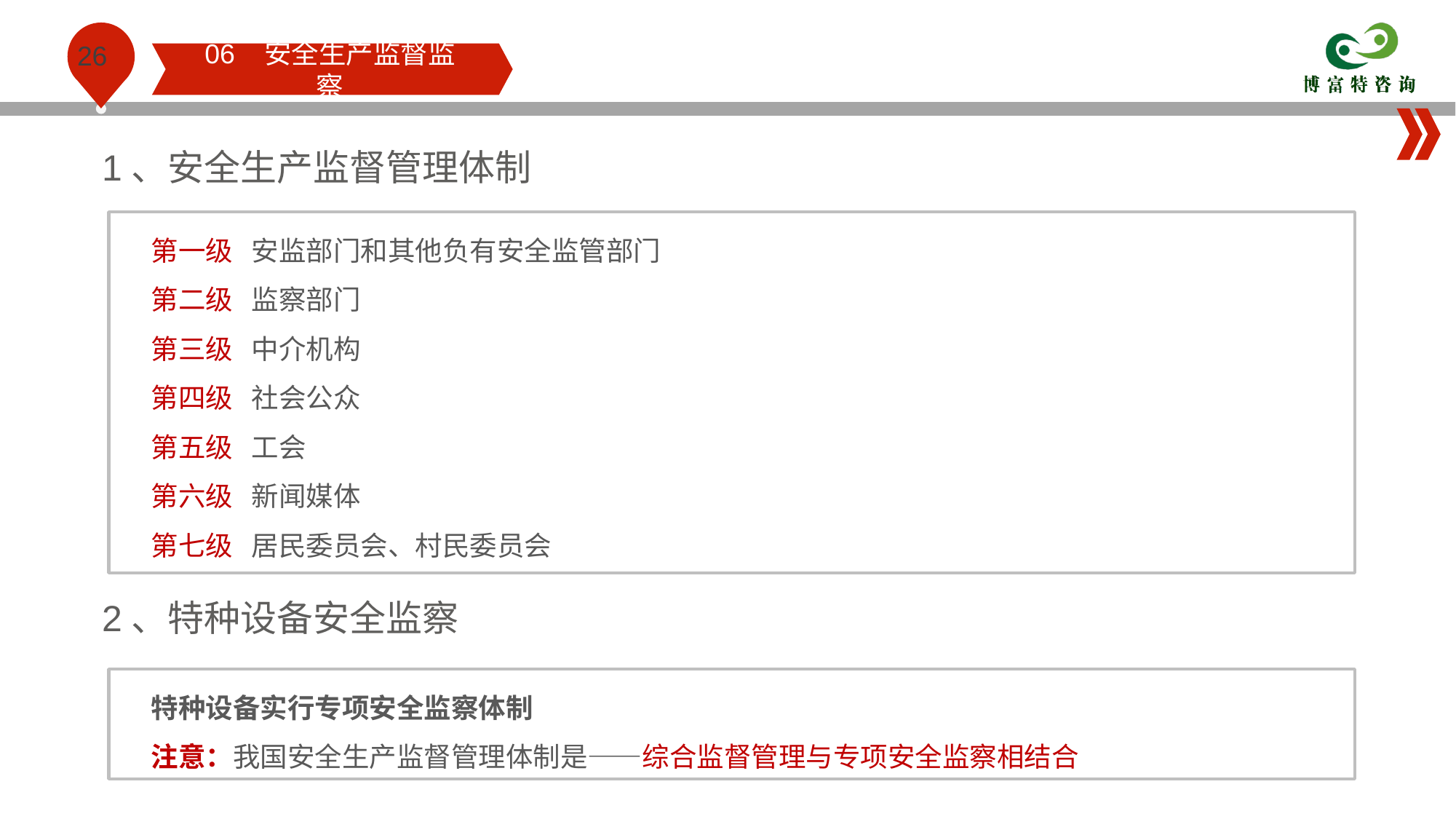

06   安全生产监督监察

1、安全生产监督管理体制

第一级   安监部门和其他负有安全监管部门
第二级   监察部门
第三级   中介机构
第四级   社会公众
第五级   工会
第六级   新闻媒体
第七级   居民委员会、村民委员会
2、特种设备安全监察

特种设备实行专项安全监察体制
注意：我国安全生产监督管理体制是——综合监督管理与专项安全监察相结合